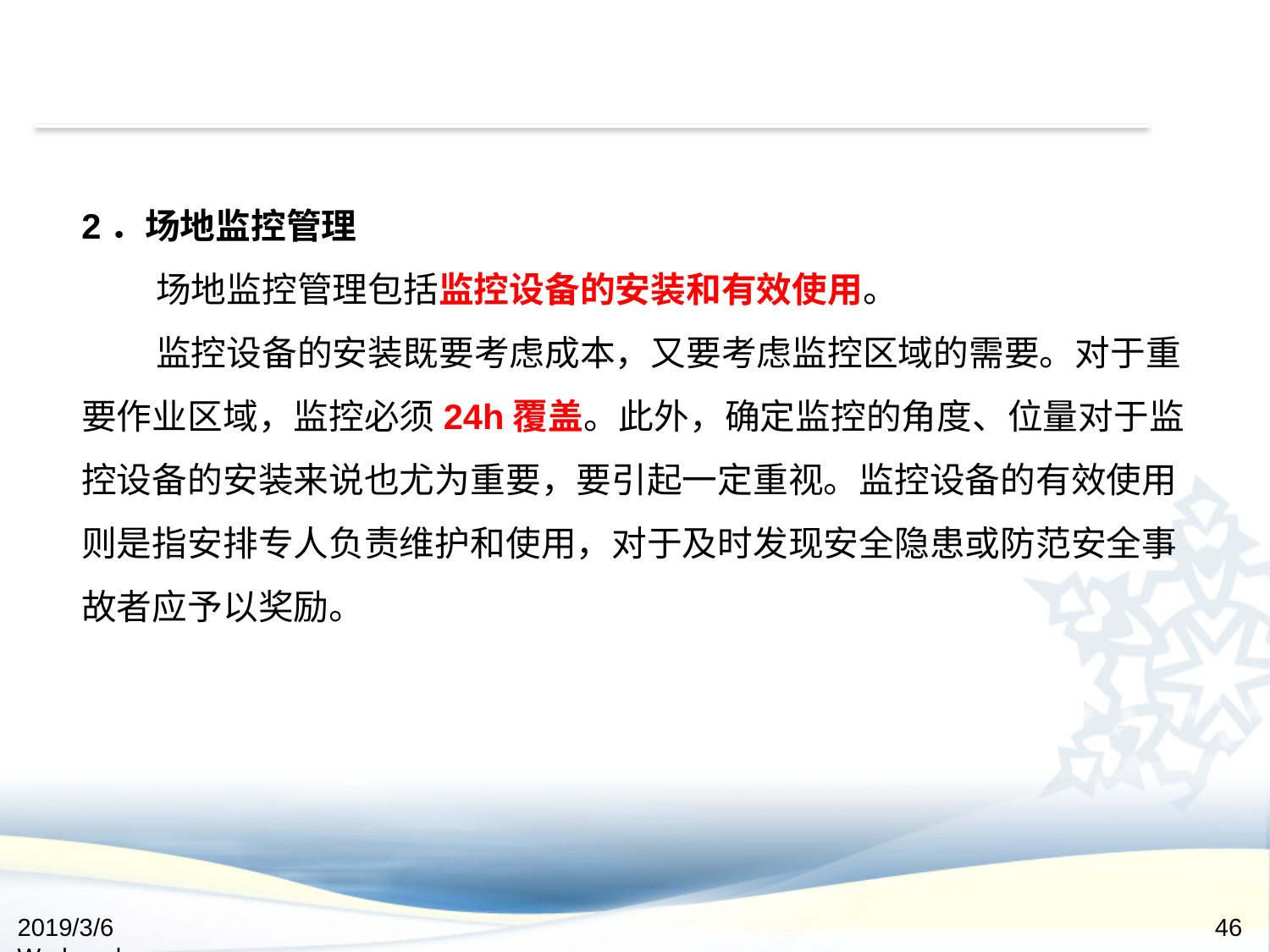

2．场地监控管理
场地监控管理包括监控设备的安装和有效使用。
监控设备的安装既要考虑成本，又要考虑监控区域的需要。对于重要作业区域，监控必须24h覆盖。此外，确定监控的角度、位量对于监控设备的安装来说也尤为重要，要引起一定重视。监控设备的有效使用则是指安排专人负责维护和使用，对于及时发现安全隐患或防范安全事故者应予以奖励。